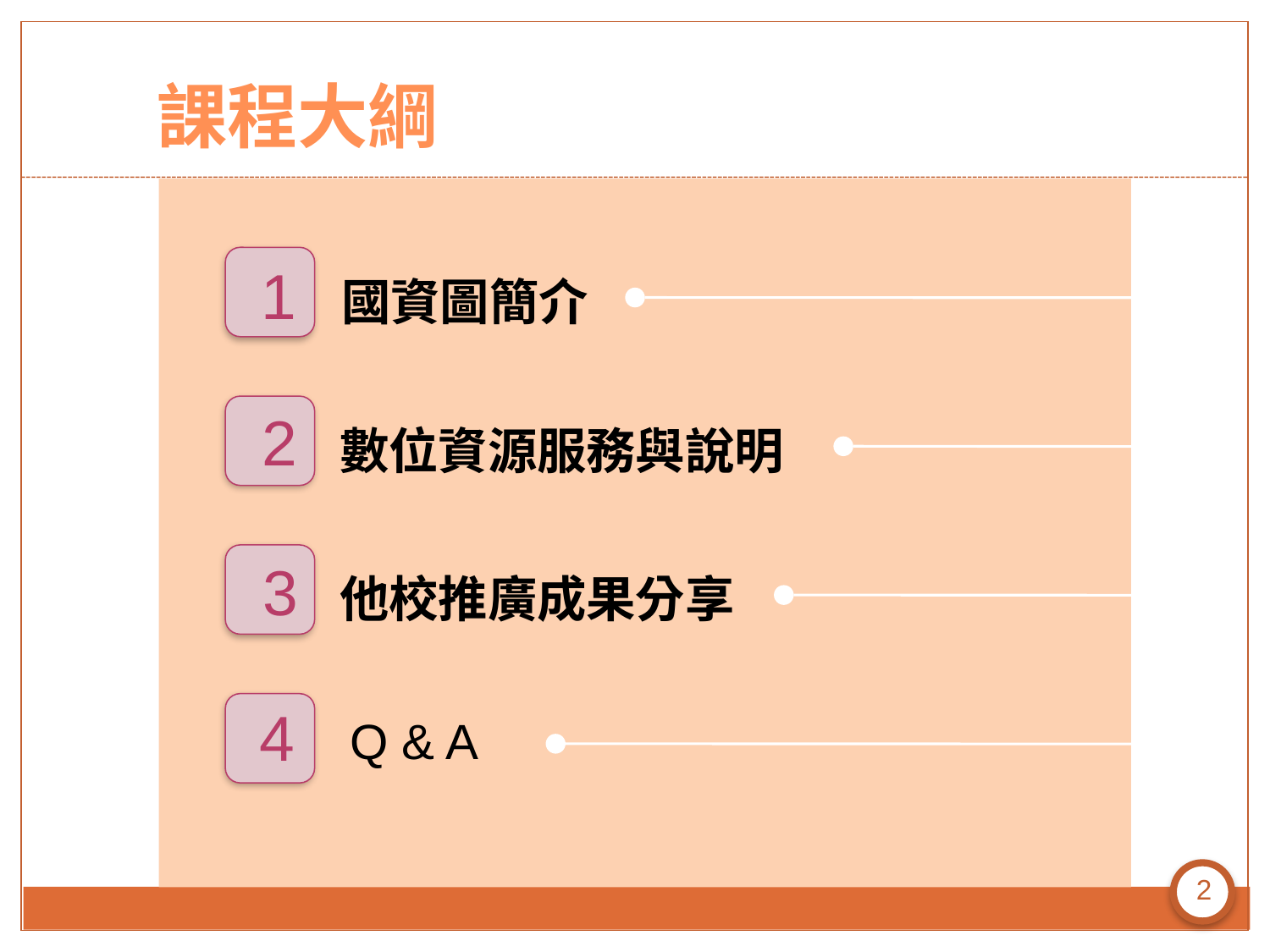

課程大綱

1
國資圖簡介

2

數位資源服務與說明

3
他校推廣成果分享

4

Q & A

2